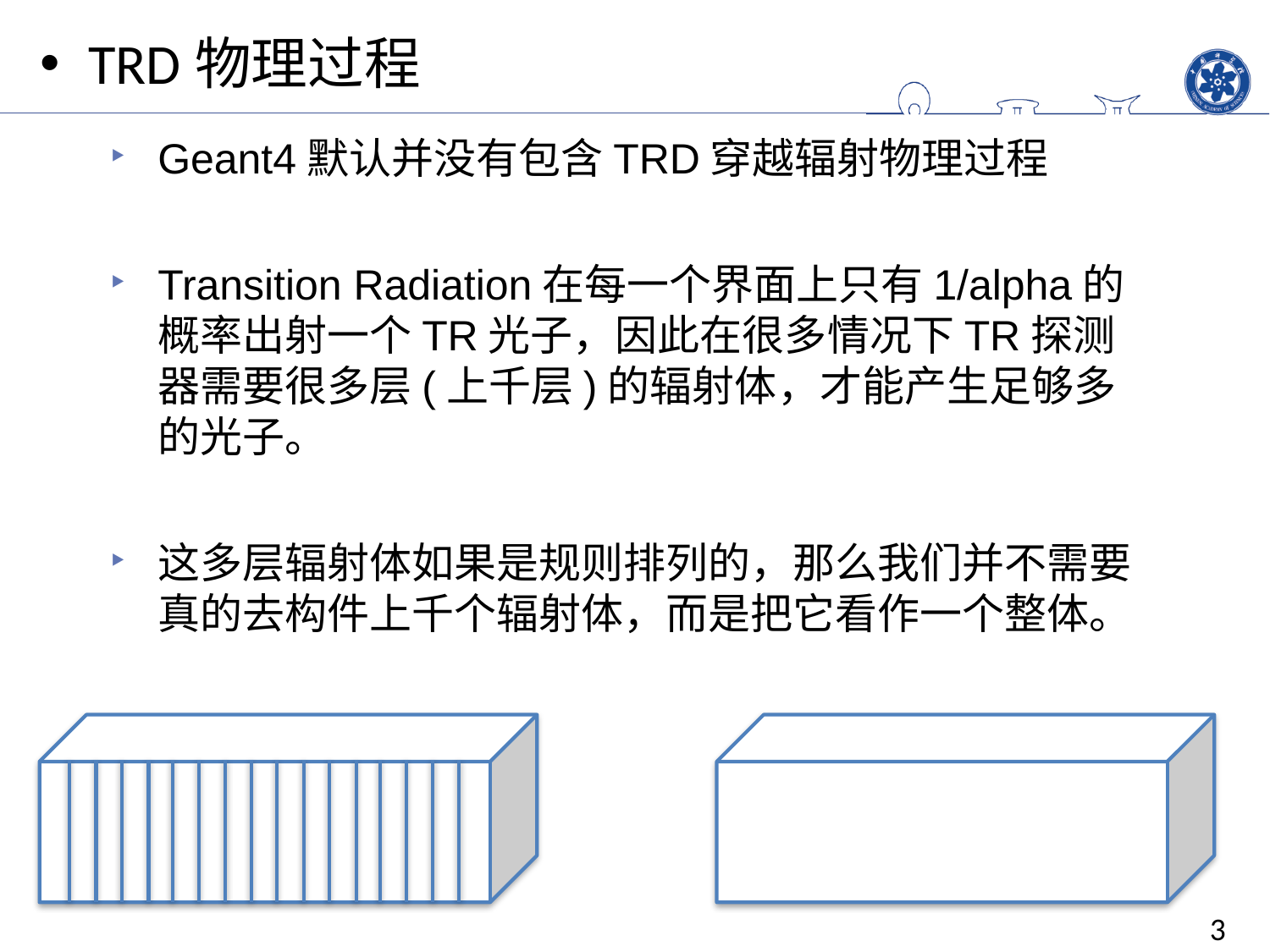

TRD物理过程
Geant4默认并没有包含TRD穿越辐射物理过程

Transition Radiation在每一个界面上只有1/alpha的概率出射一个TR光子，因此在很多情况下TR探测器需要很多层(上千层)的辐射体，才能产生足够多的光子。

这多层辐射体如果是规则排列的，那么我们并不需要真的去构件上千个辐射体，而是把它看作一个整体。

3